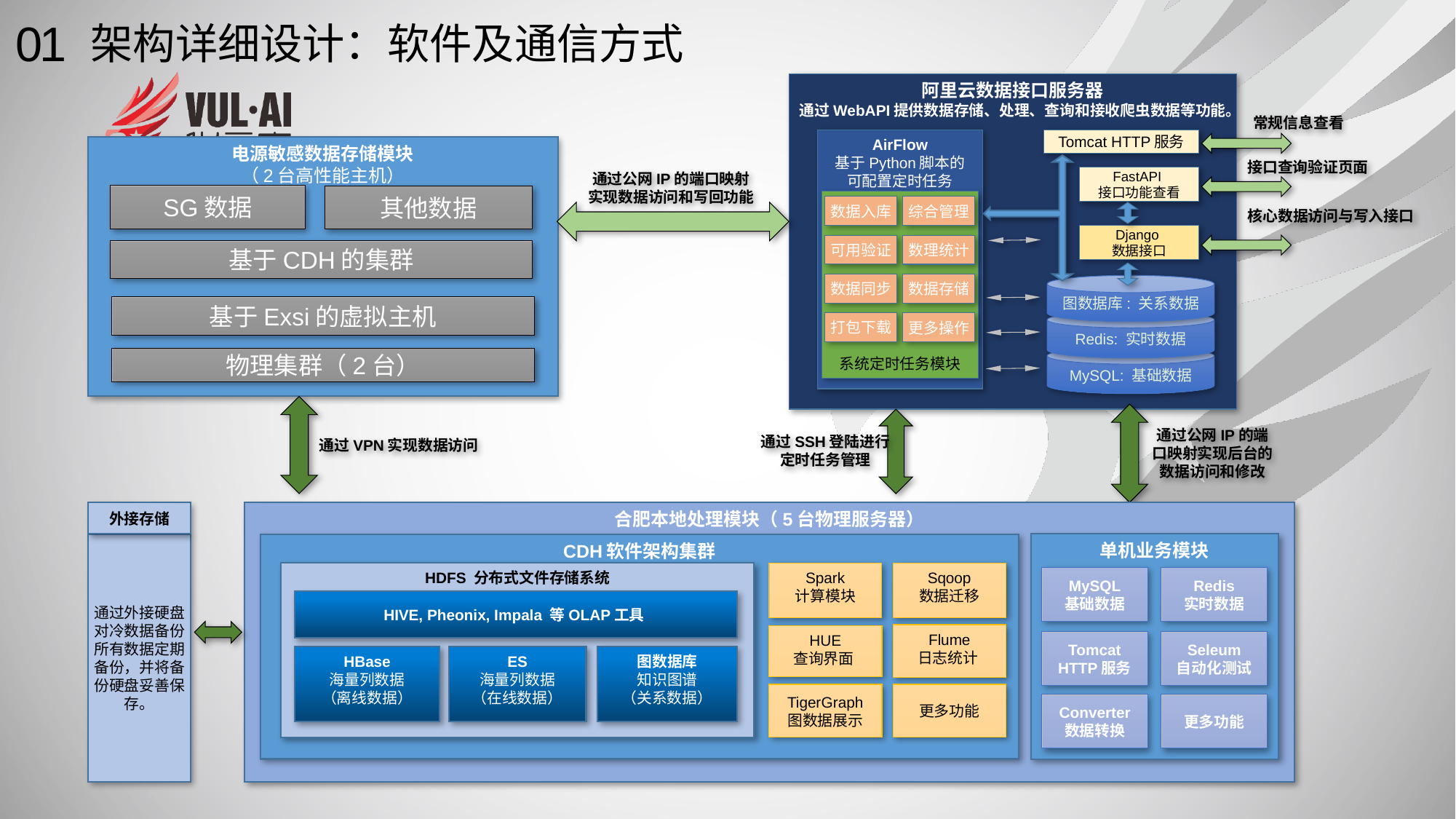

01
架构详细设计：软件及通信方式
阿里云数据接口服务器
通过WebAPI提供数据存储、处理、查询和接收爬虫数据等功能。

常规信息查看
AirFlow
基于Python脚本的
可配置定时任务

Tomcat HTTP服务
电源敏感数据存储模块
（2台高性能主机）
SG数据
其他数据
基于CDH的集群
基于Exsi的虚拟主机
物理集群（2台）

接口查询验证页面

通过公网IP的端口映射
实现数据访问和写回功能
FastAPI
接口功能查看
系统定时任务模块
数据入库
综合管理

核心数据访问与写入接口

Django
数据接口
可用验证
数理统计

数据同步
数据存储
图数据库: 关系数据
Redis: 实时数据
打包下载
更多操作
MySQL: 基础数据

通过公网IP的端口映射实现后台的数据访问和修改
通过SSH登陆进行
定时任务管理
通过VPN实现数据访问
外接存储
通过外接硬盘对冷数据备份
所有数据定期备份，并将备份硬盘妥善保存。
合肥本地处理模块（5台物理服务器）
单机业务模块
CDH软件架构集群
HDFS 分布式文件存储系统
Spark
计算模块
Sqoop
数据迁移
MySQL
基础数据
Redis
实时数据
HIVE, Pheonix, Impala 等OLAP工具
Flume
日志统计
HUE
查询界面
Tomcat
HTTP服务
Seleum
自动化测试
HBase
海量列数据
（离线数据）
ES
海量列数据
（在线数据）
图数据库
知识图谱
（关系数据）
TigerGraph
图数据展示
更多功能
Converter
数据转换
更多功能